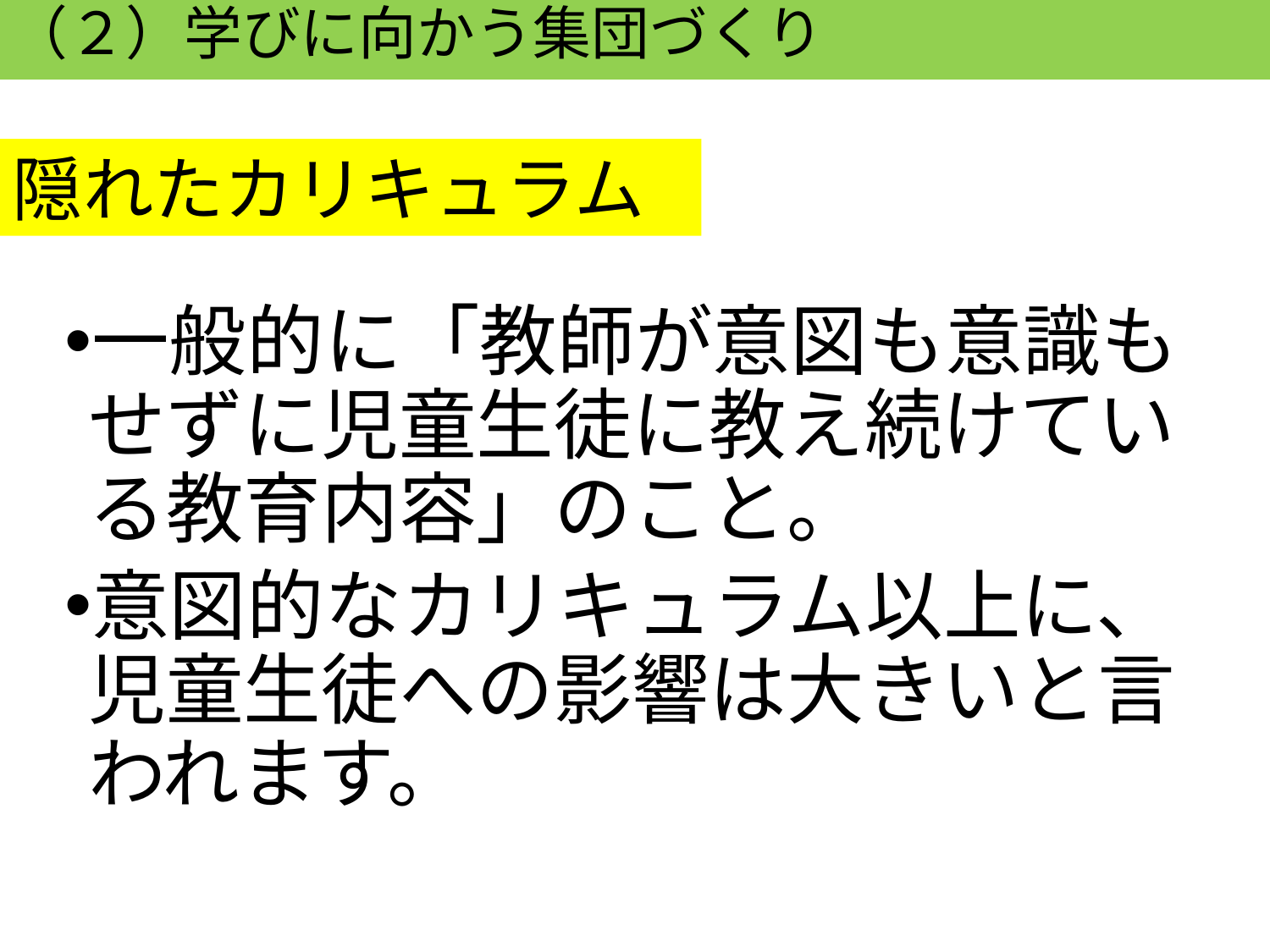

（２）学びに向かう集団づくり
隠れたカリキュラム
一般的に「教師が意図も意識もせずに児童生徒に教え続けている教育内容」のこと。
意図的なカリキュラム以上に、児童生徒への影響は大きいと言われます。